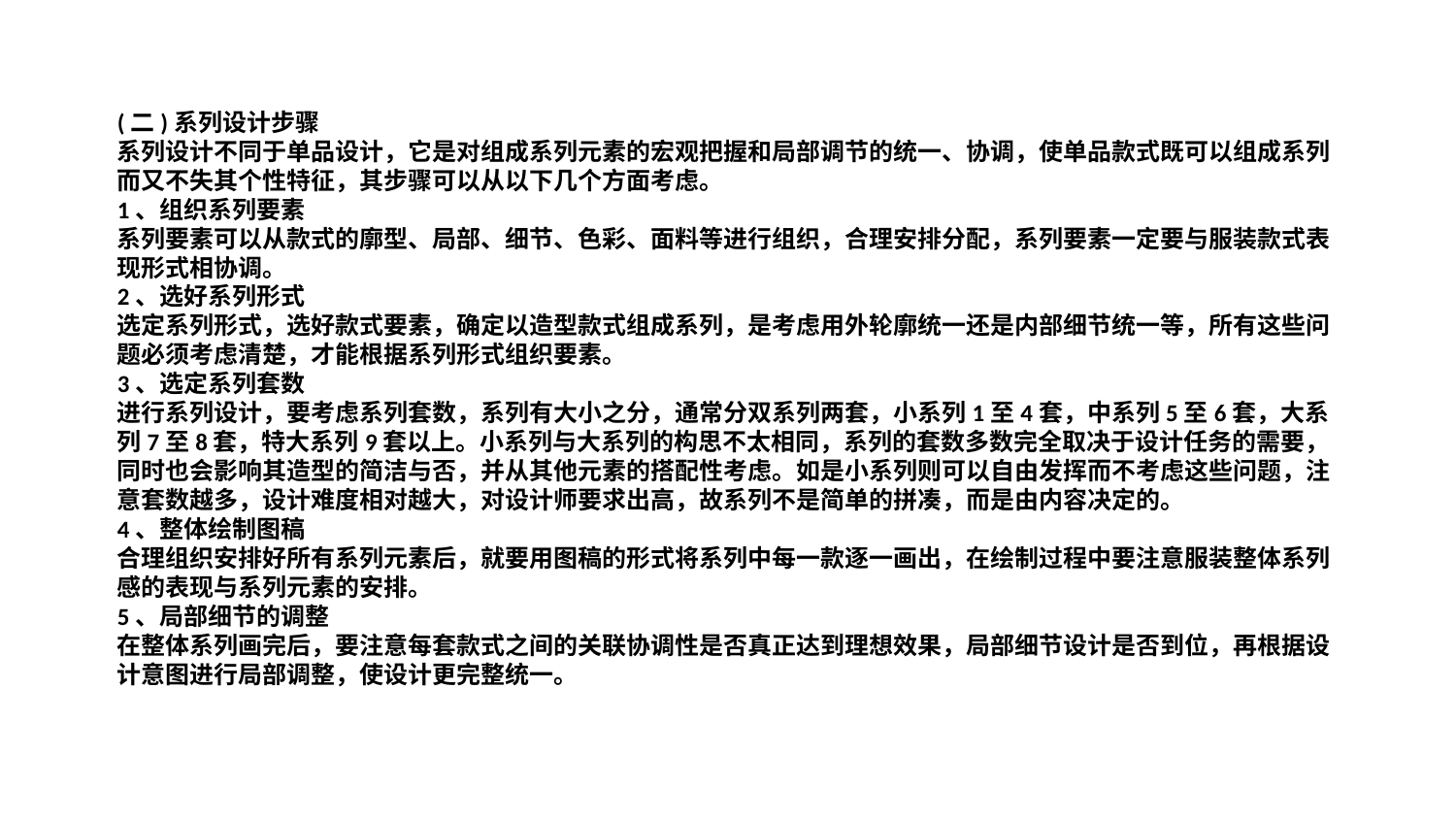

(二)系列设计步骤
系列设计不同于单品设计，它是对组成系列元素的宏观把握和局部调节的统一、协调，使单品款式既可以组成系列而又不失其个性特征，其步骤可以从以下几个方面考虑。
1、组织系列要素
系列要素可以从款式的廓型、局部、细节、色彩、面料等进行组织，合理安排分配，系列要素一定要与服装款式表现形式相协调。
2、选好系列形式
选定系列形式，选好款式要素，确定以造型款式组成系列，是考虑用外轮廓统一还是内部细节统一等，所有这些问题必须考虑清楚，才能根据系列形式组织要素。
3、选定系列套数
进行系列设计，要考虑系列套数，系列有大小之分，通常分双系列两套，小系列1至4套，中系列5至6套，大系列7至8套，特大系列9套以上。小系列与大系列的构思不太相同，系列的套数多数完全取决于设计任务的需要，同时也会影响其造型的简洁与否，并从其他元素的搭配性考虑。如是小系列则可以自由发挥而不考虑这些问题，注意套数越多，设计难度相对越大，对设计师要求出高，故系列不是简单的拼凑，而是由内容决定的。
4、整体绘制图稿
合理组织安排好所有系列元素后，就要用图稿的形式将系列中每一款逐一画出，在绘制过程中要注意服装整体系列感的表现与系列元素的安排。
5、局部细节的调整
在整体系列画完后，要注意每套款式之间的关联协调性是否真正达到理想效果，局部细节设计是否到位，再根据设计意图进行局部调整，使设计更完整统一。